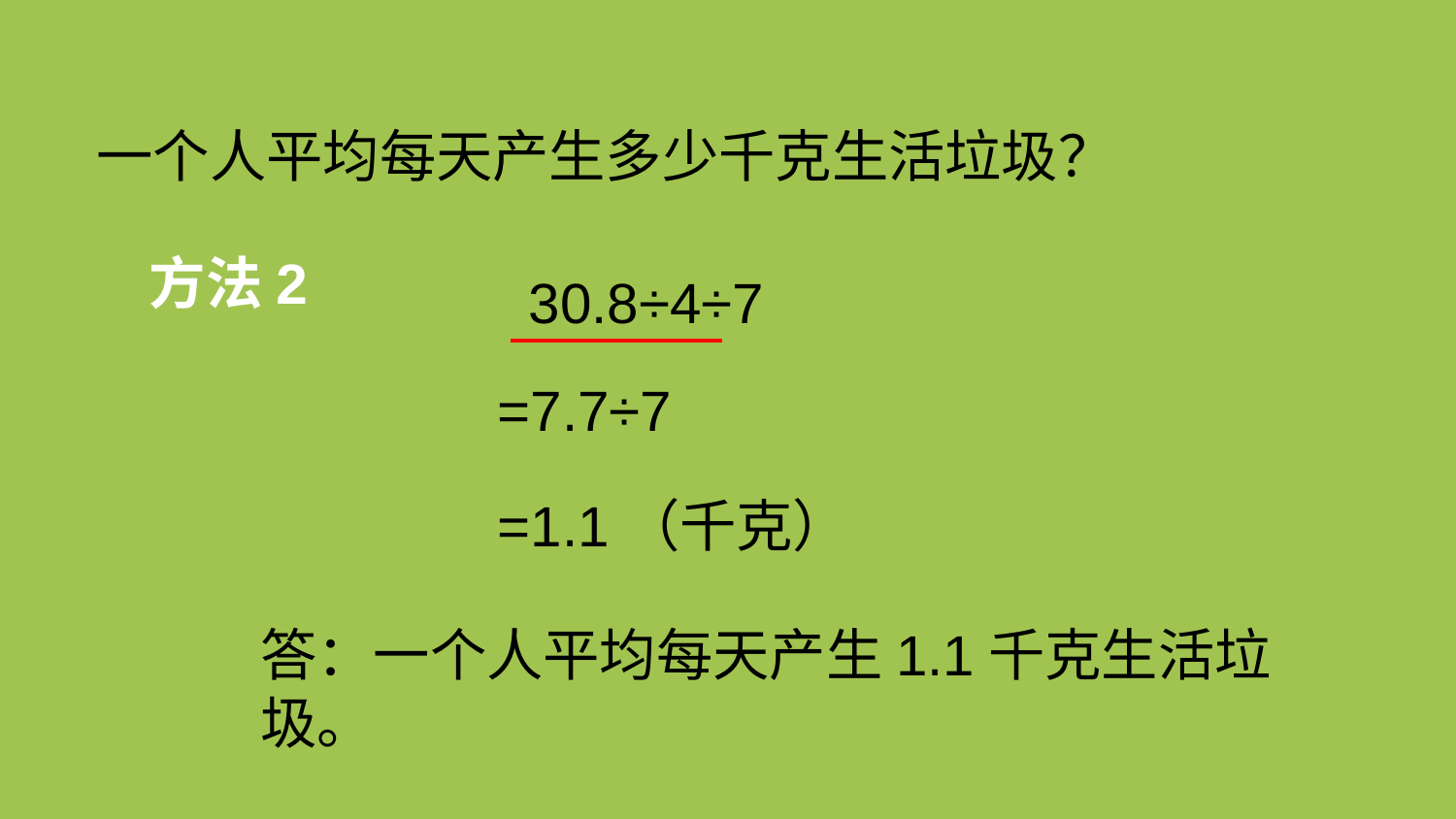

一个人平均每天产生多少千克生活垃圾？
方法2
30.8÷4÷7
=7.7÷7
=1.1（千克）
答：一个人平均每天产生1.1千克生活垃圾。